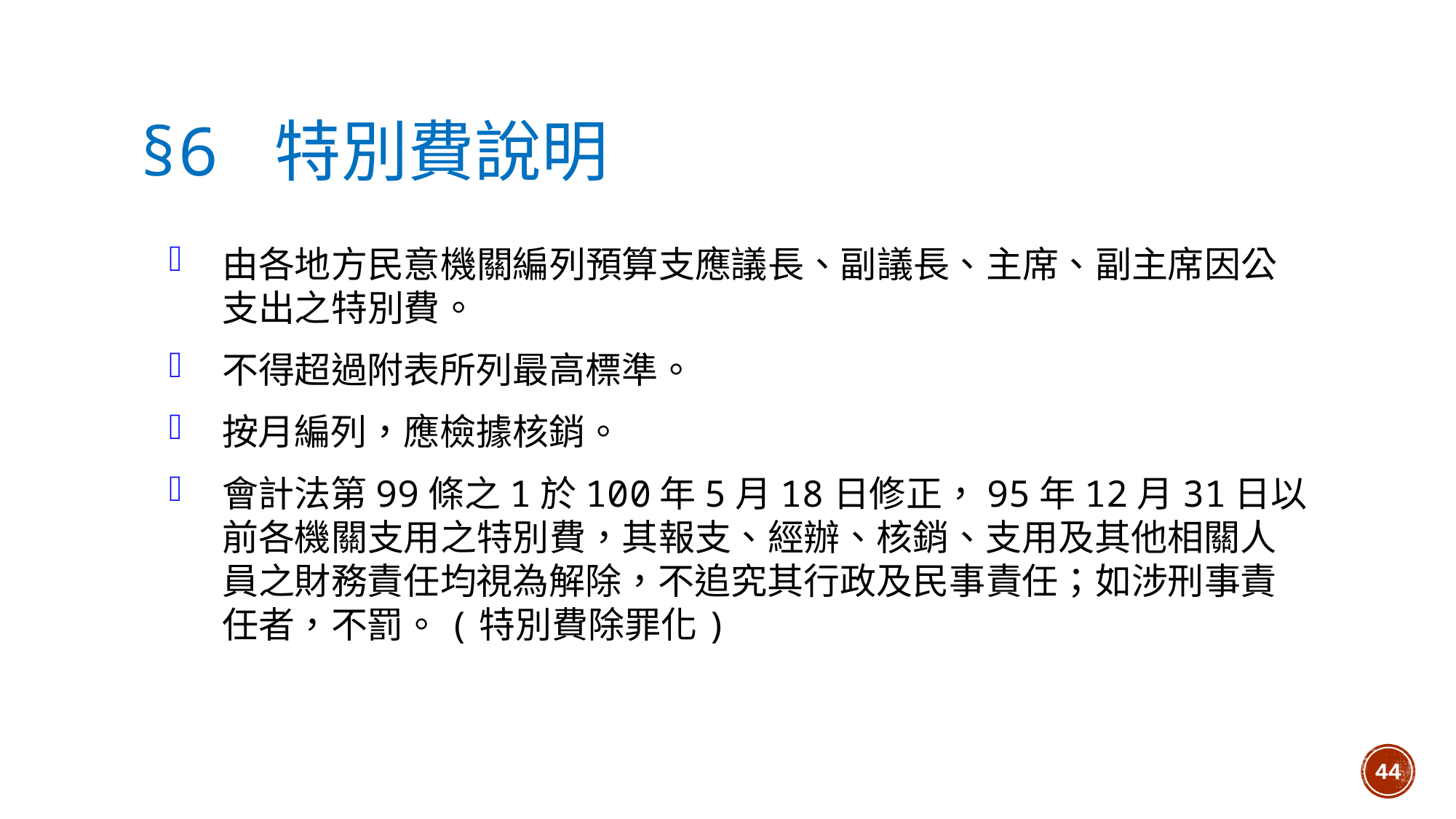

# §6 特別費說明
由各地方民意機關編列預算支應議長、副議長、主席、副主席因公支出之特別費。
不得超過附表所列最高標準。
按月編列，應檢據核銷。
會計法第99條之1於100年5月18日修正，95年12月31日以前各機關支用之特別費，其報支、經辦、核銷、支用及其他相關人員之財務責任均視為解除，不追究其行政及民事責任；如涉刑事責任者，不罰。(特別費除罪化)

44